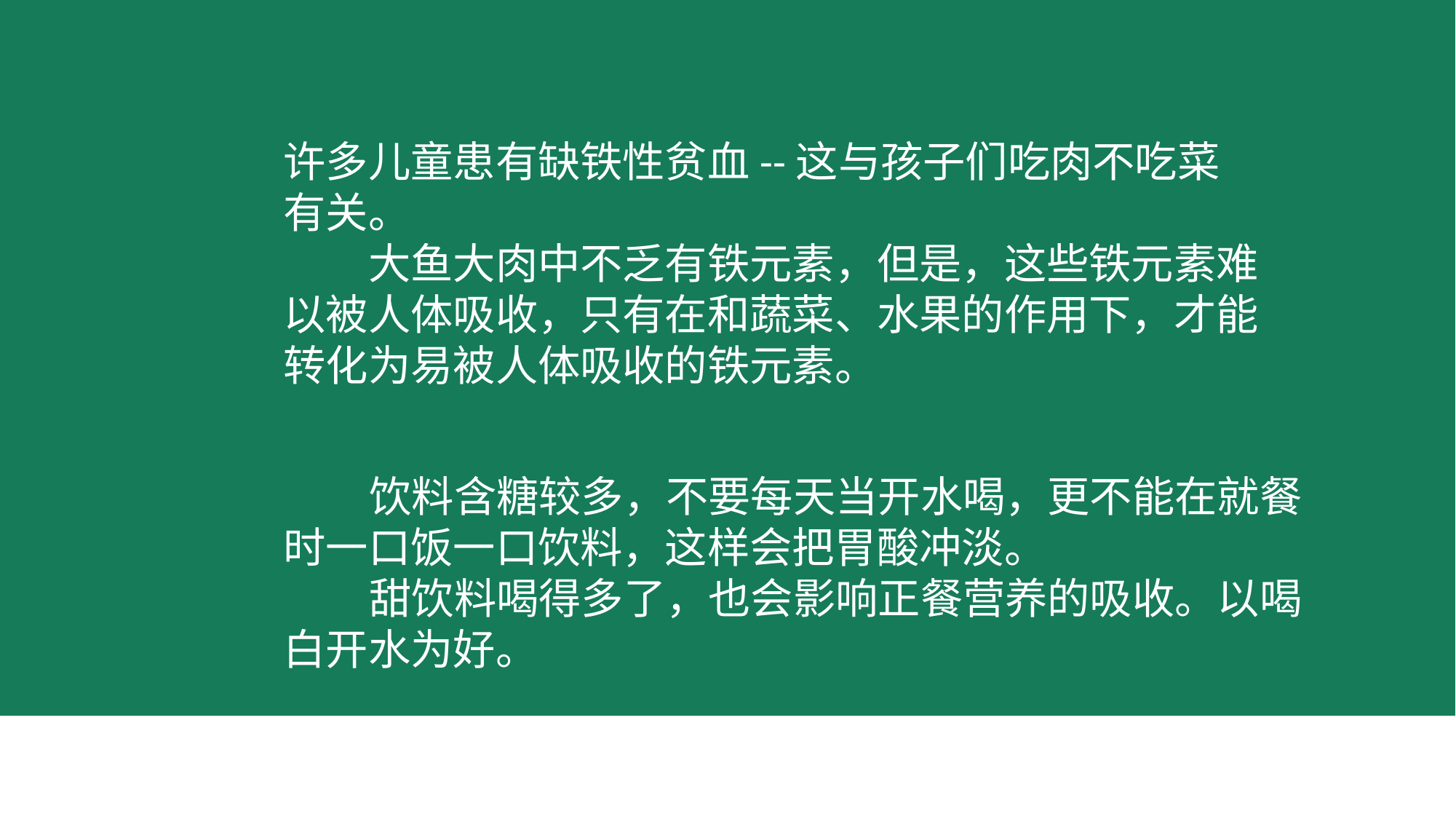

许多儿童患有缺铁性贫血--这与孩子们吃肉不吃菜有关。
　　大鱼大肉中不乏有铁元素，但是，这些铁元素难以被人体吸收，只有在和蔬菜、水果的作用下，才能转化为易被人体吸收的铁元素。

        饮料含糖较多，不要每天当开水喝，更不能在就餐时一口饭一口饮料，这样会把胃酸冲淡。
        甜饮料喝得多了，也会影响正餐营养的吸收。以喝白开水为好。